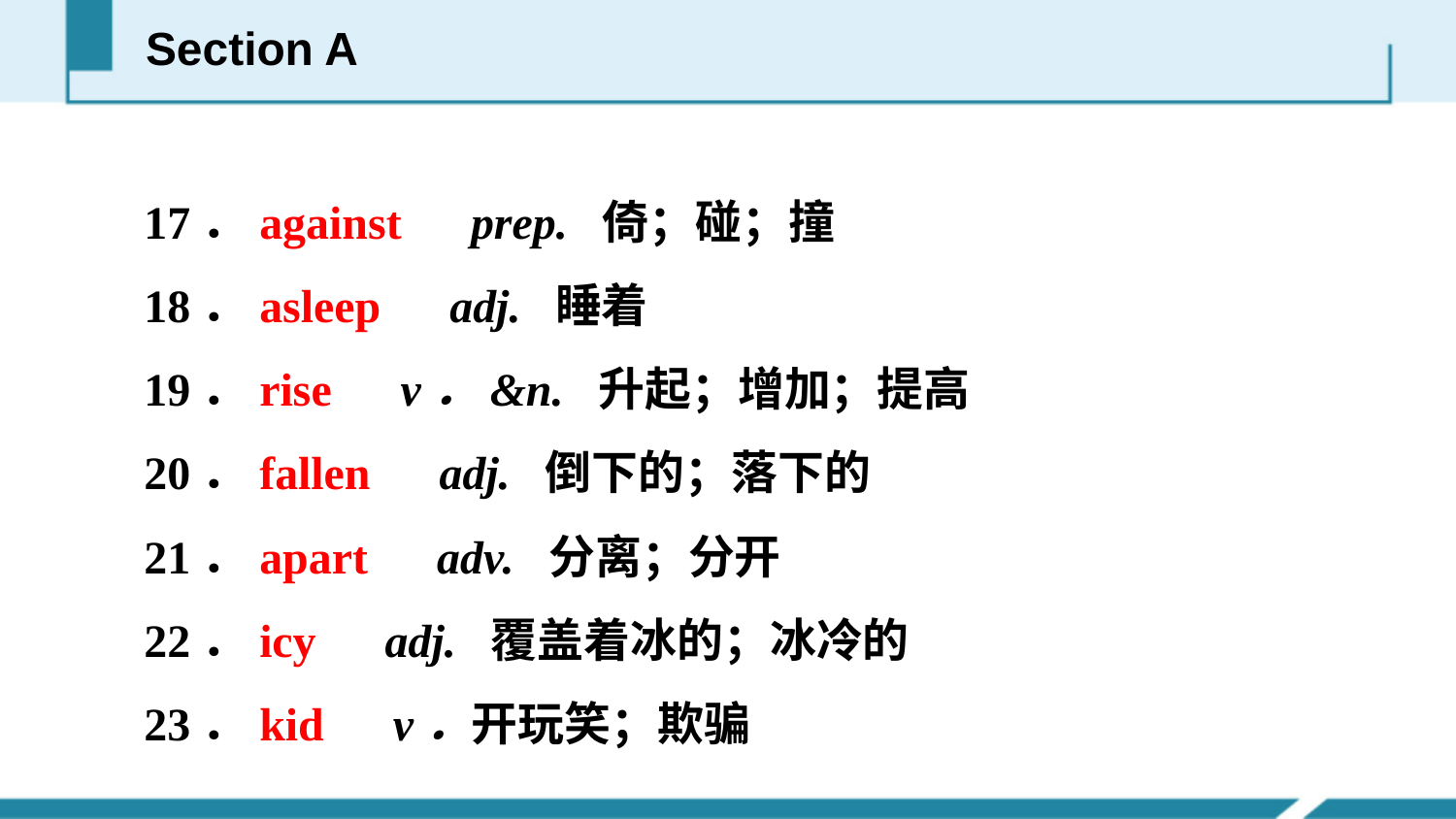

Section A
17．against　prep.  倚；碰；撞
18．asleep　adj.  睡着
19．rise　v．&n.  升起；增加；提高
20．fallen　adj.  倒下的；落下的
21．apart　adv.  分离；分开
22．icy　adj.  覆盖着冰的；冰冷的
23．kid　v．开玩笑；欺骗